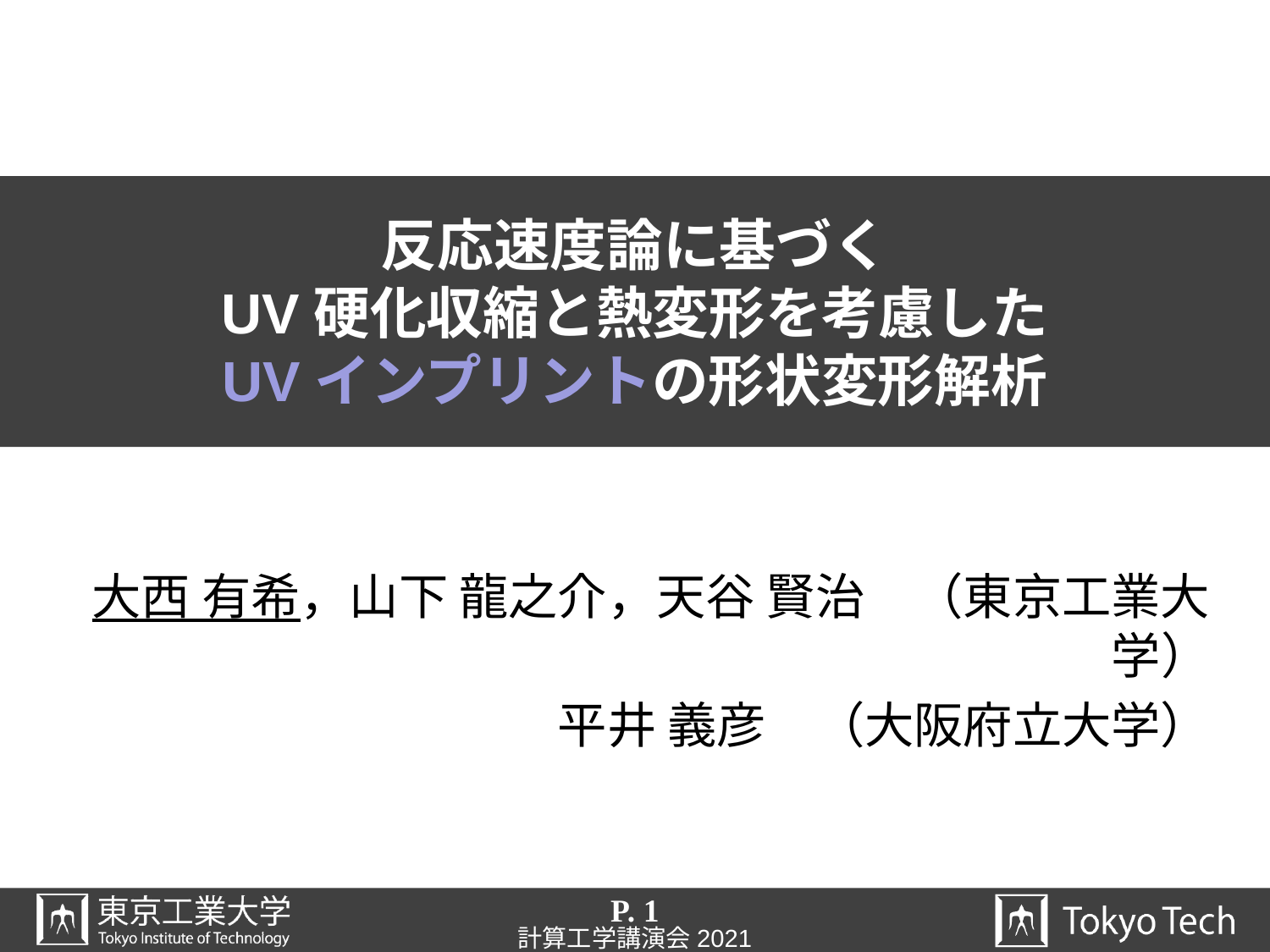

# 反応速度論に基づく UV硬化収縮と熱変形を考慮した UVインプリントの形状変形解析
大西 有希，山下 龍之介，天谷 賢治　（東京工業大学）
平井 義彦　（大阪府立大学）
P. 1